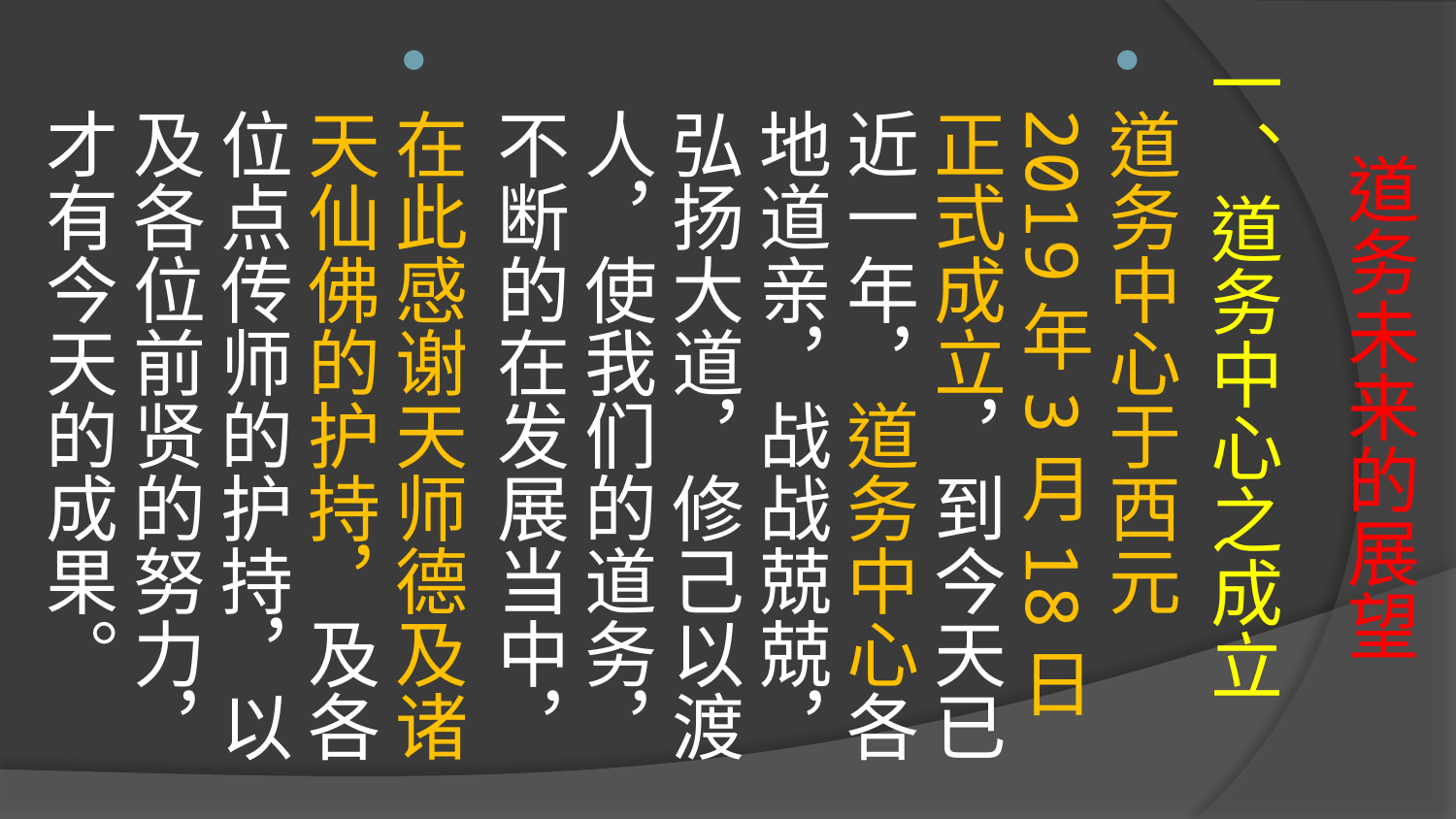

# 道务未来的展望
一、道务中心之成立
道务中心于西元2019年3月18日正式成立，到今天已近一年，道务中心各地道亲，战战兢兢，弘扬大道，修己以渡人，使我们的道务，不断的在发展当中，
在此感谢天师德及诸天仙佛的护持，及各位点传师的护持，以及各位前贤的努力，才有今天的成果。